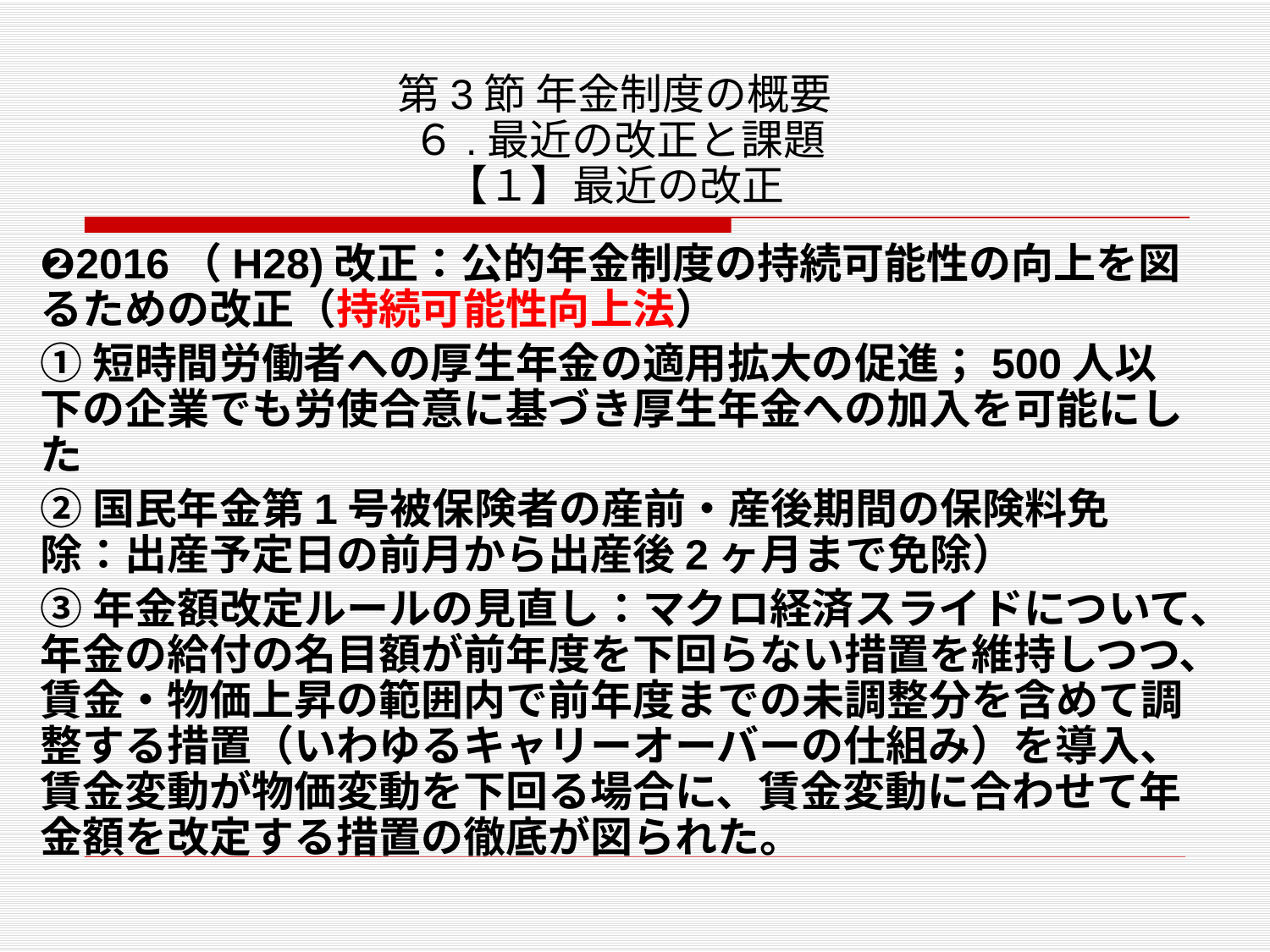

# 第3節 年金制度の概要 ６.最近の改正と課題 【１】最近の改正
❷2016（H28)改正：公的年金制度の持続可能性の向上を図るための改正（持続可能性向上法）
①短時間労働者への厚生年金の適用拡大の促進；500人以下の企業でも労使合意に基づき厚生年金への加入を可能にした
②国民年金第1号被保険者の産前・産後期間の保険料免除：出産予定日の前月から出産後2ヶ月まで免除）
➂年金額改定ルールの見直し：マクロ経済スライドについて、年金の給付の名目額が前年度を下回らない措置を維持しつつ、賃金・物価上昇の範囲内で前年度までの未調整分を含めて調整する措置（いわゆるキャリーオーバーの仕組み）を導入、賃金変動が物価変動を下回る場合に、賃金変動に合わせて年金額を改定する措置の徹底が図られた。